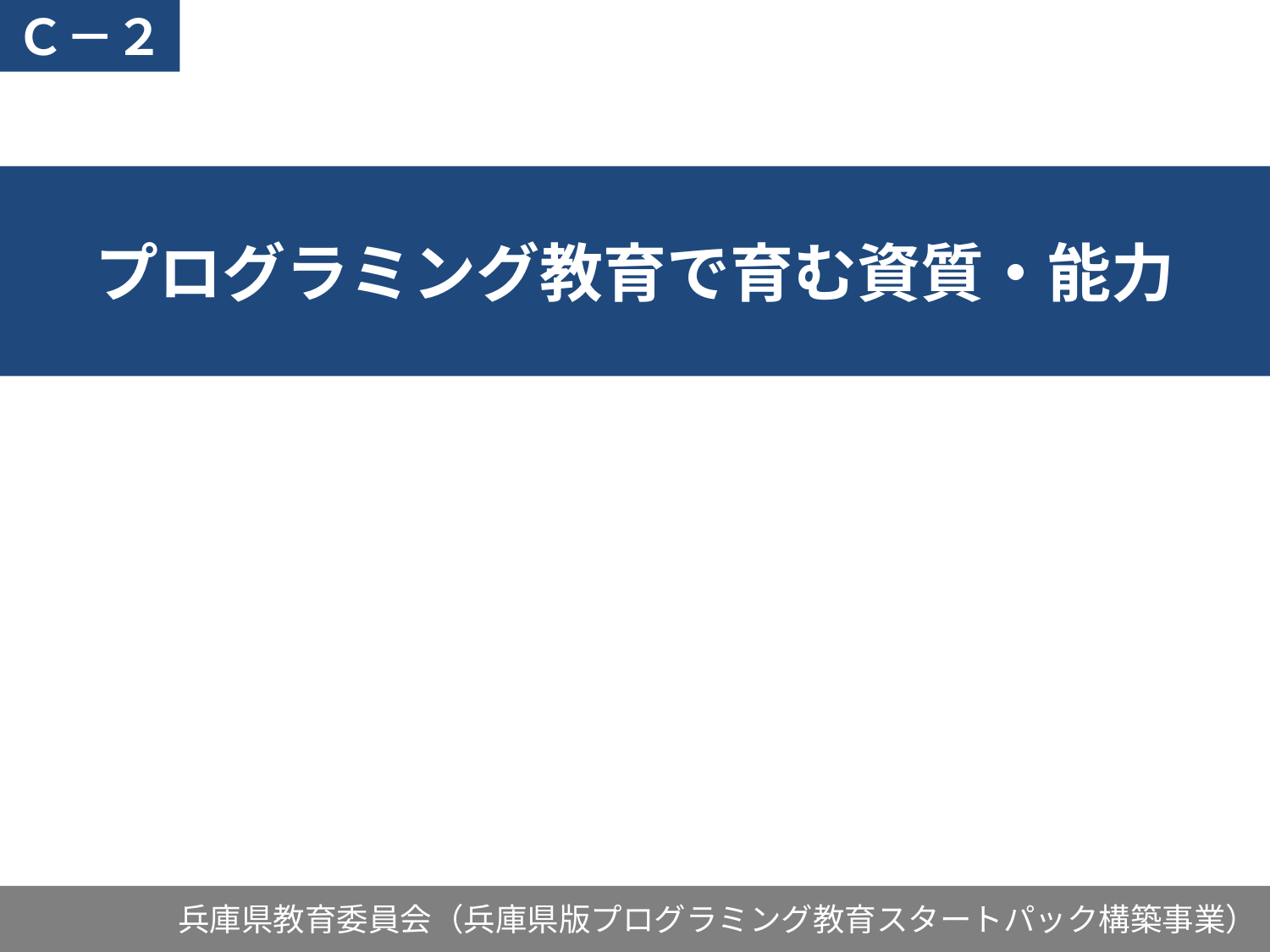

Ｃ－２
# プログラミング教育で育む資質・能力
兵庫県教育委員会（兵庫県版プログラミング教育スタートパック構築事業）